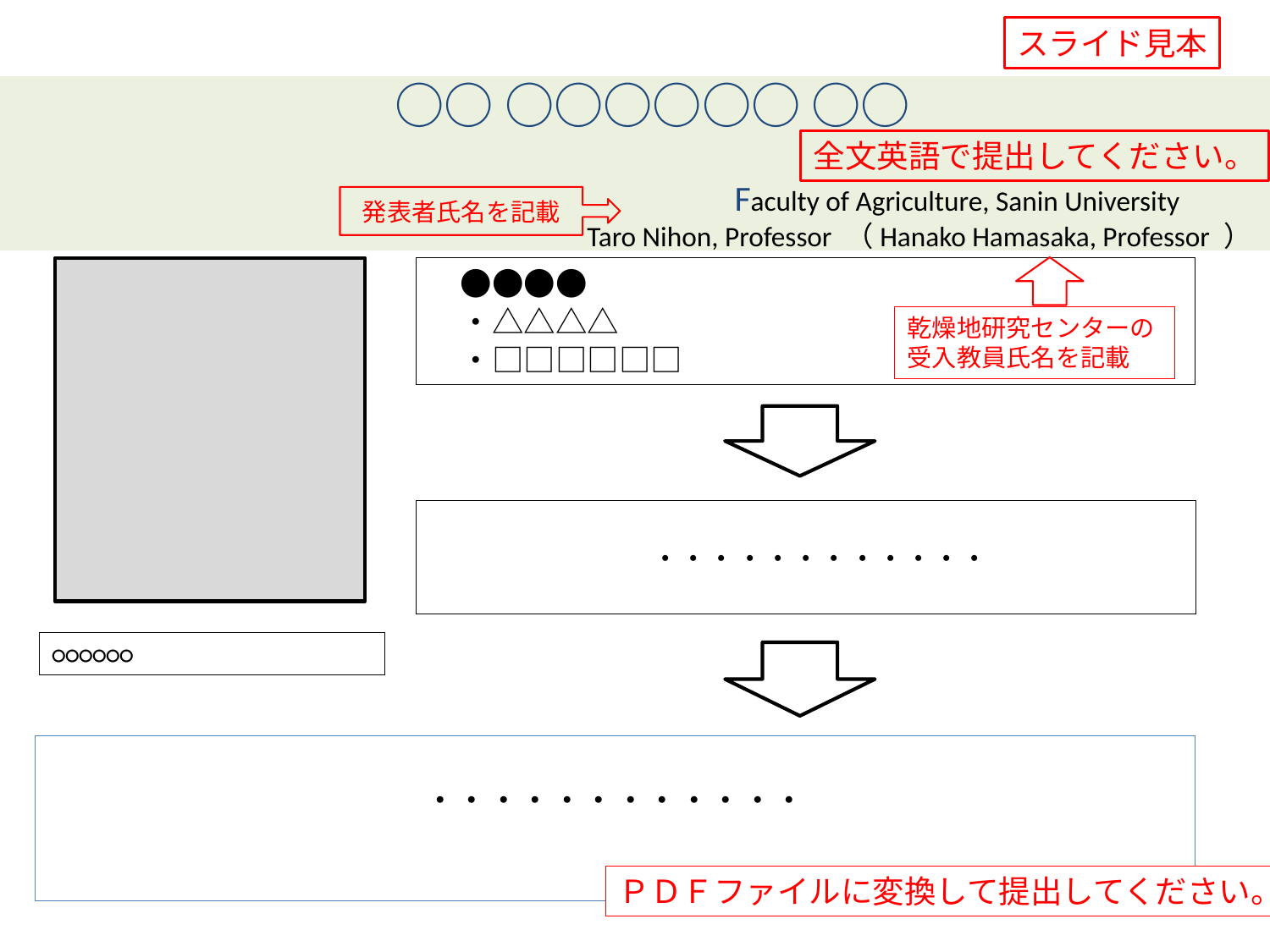

スライド見本
# ○○ ○○○○○○ ○○ 　　　　　　　　　　　　　　　　　　Faculty of Agriculture, Sanin University 　                                                                  Taro Nihon, Professor （Hanako Hamasaka, Professor ）
全文英語で提出してください。
発表者氏名を記載

　●●●●
　・△△△△
　・□□□□□□
乾燥地研究センターの受入教員氏名を記載

　・・・・・・・・・・・・

○○○○○○

・・・・・・・・・・・・

ＰＤＦファイルに変換して提出してください。